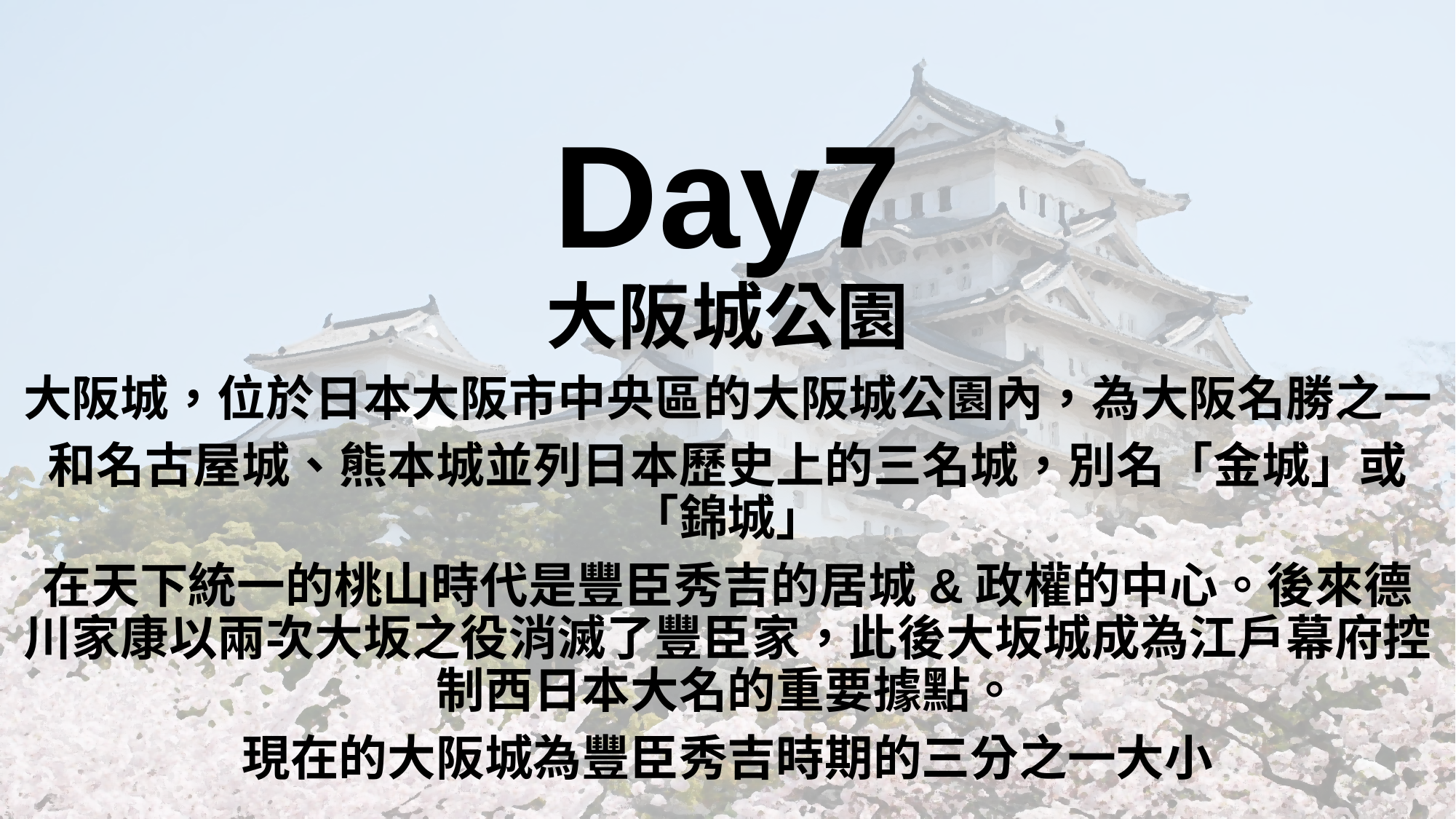

# Day7
大阪城公園
大阪城，位於日本大阪市中央區的大阪城公園內，為大阪名勝之一
和名古屋城、熊本城並列日本歷史上的三名城，別名「金城」或「錦城」
在天下統一的桃山時代是豐臣秀吉的居城&政權的中心。後來德川家康以兩次大坂之役消滅了豐臣家，此後大坂城成為江戶幕府控制西日本大名的重要據點。
現在的大阪城為豐臣秀吉時期的三分之一大小